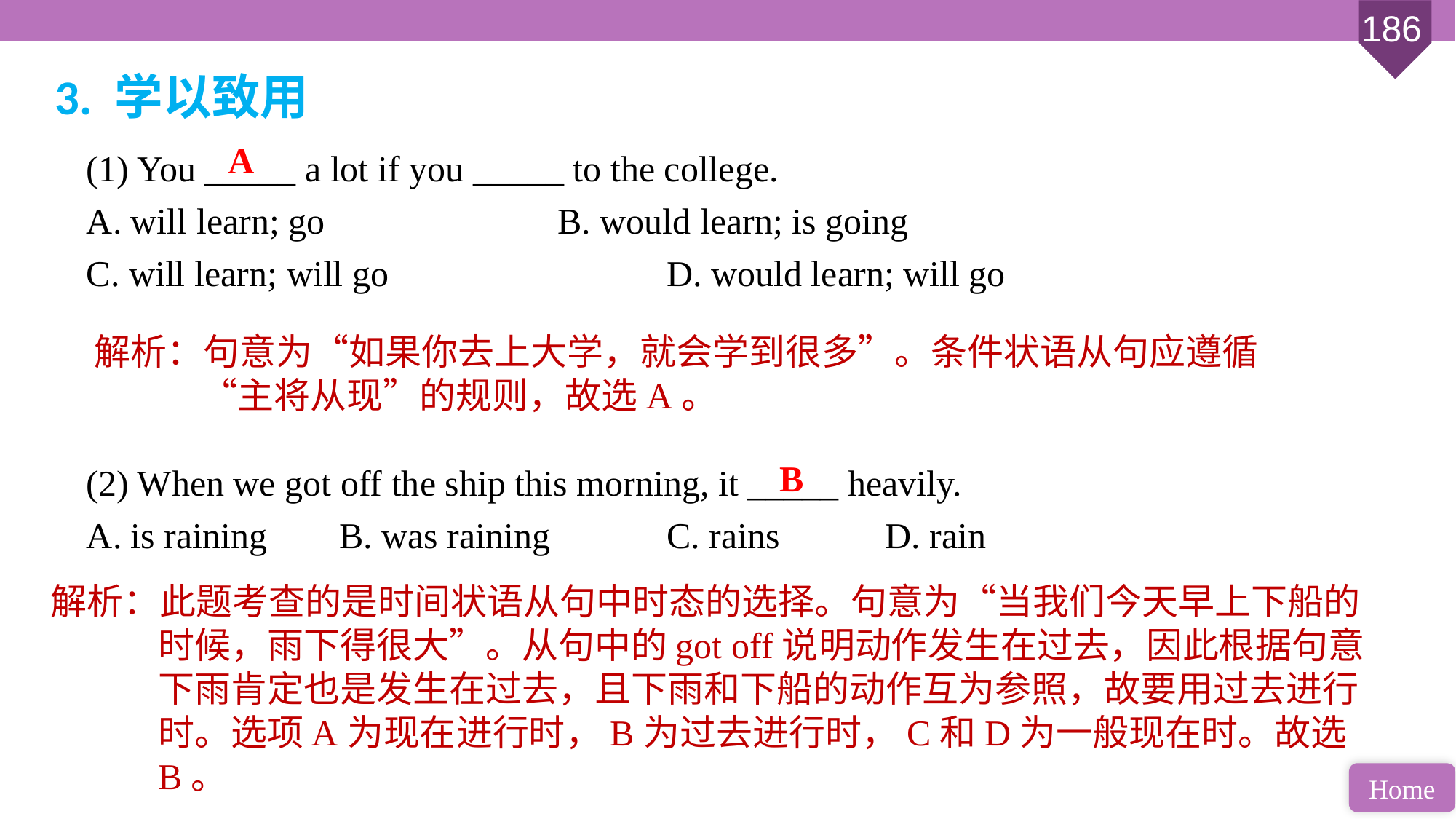

3. 学以致用
(1) You _____ a lot if you _____ to the college.
A. will learn; go 			B. would learn; is going
C. will learn; will go 			D. would learn; will go

(2) When we got off the ship this morning, it _____ heavily.
A. is raining 	B. was raining 	C. rains 	D. rain

A
解析：句意为“如果你去上大学，就会学到很多”。条件状语从句应遵循“主将从现”的规则，故选A。
B
解析：此题考查的是时间状语从句中时态的选择。句意为“当我们今天早上下船的时候，雨下得很大”。从句中的got off说明动作发生在过去，因此根据句意下雨肯定也是发生在过去，且下雨和下船的动作互为参照，故要用过去进行时。选项A为现在进行时，B为过去进行时，C和D为一般现在时。故选B。